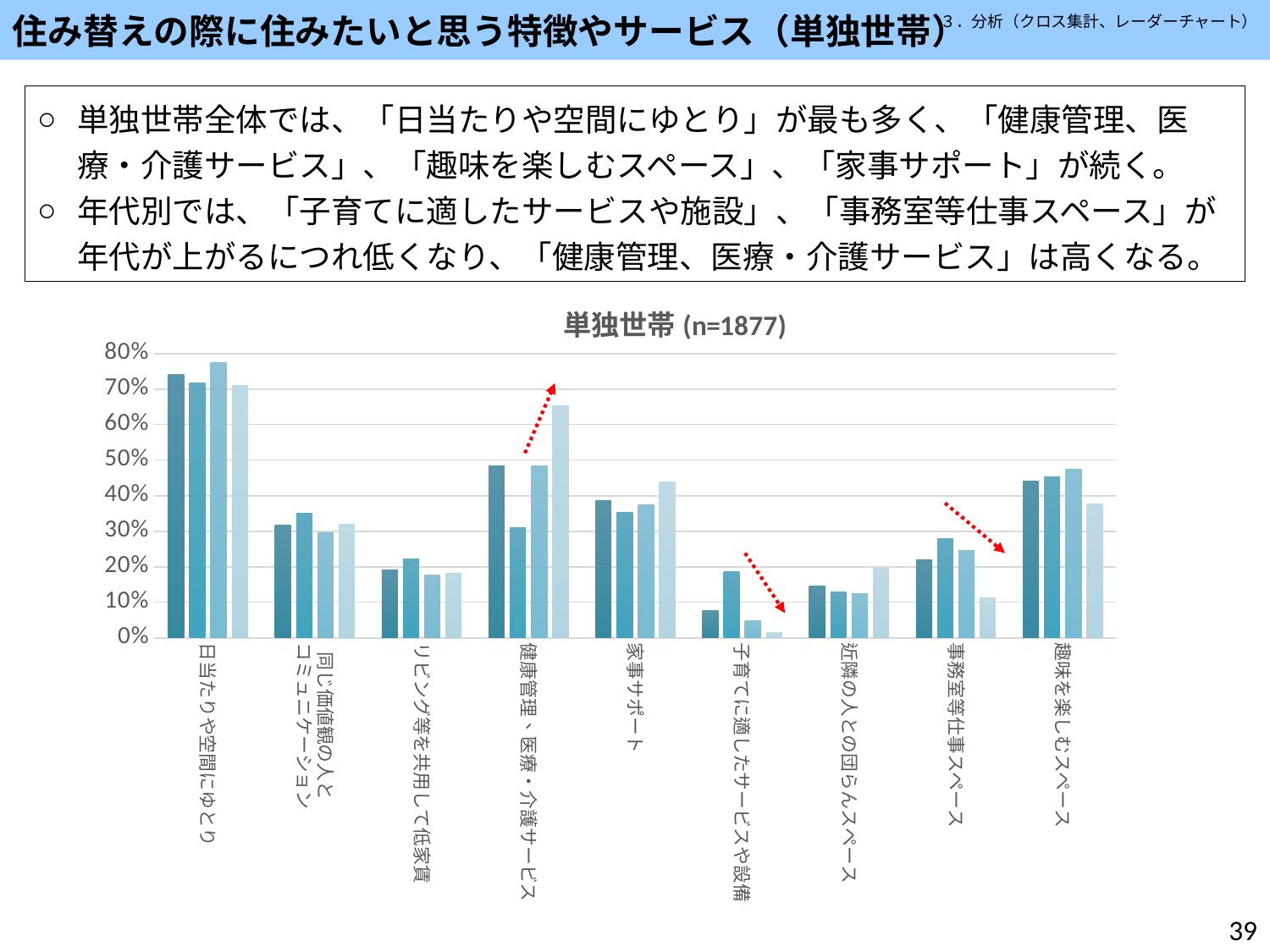

住み替えの際に住みたいと思う特徴やサービス（単独世帯）
３．分析（クロス集計、レーダーチャート）
単独世帯全体では、「日当たりや空間にゆとり」が最も多く、「健康管理、医療・介護サービス」、「趣味を楽しむスペース」、「家事サポート」が続く。
年代別では、「子育てに適したサービスや施設」、「事務室等仕事スペース」が年代が上がるにつれ低くなり、「健康管理、医療・介護サービス」は高くなる。

### Chart:

| Category | 単独世帯平均 | 20～39歳 | 40～59歳 | 60歳以上 |
|---|---|---|---|---|
| 日当たりや空間にゆとり | 0.7416089504528502 | 0.7162426614481409 | 0.7753201396973224 | 0.7100591715976331 |
| 同じ価値観の人と
コミュニケーション | 0.3169952051145445 | 0.350293542074364 | 0.2956926658905704 | 0.31952662721893493 |
| リビング等を共用して低家賃 | 0.19072988811933936 | 0.22309197651663404 | 0.1769499417927823 | 0.1814595660749507 |
| 健康管理、医療・介護サービス | 0.4826851358550879 | 0.3111545988258317 | 0.4842840512223516 | 0.6528599605522682 |
| 家事サポート | 0.3851891315929675 | 0.3522504892367906 | 0.37369033760186265 | 0.4378698224852071 |
| 子育てに適したサービスや設備 | 0.07671816728822589 | 0.18590998043052837 | 0.04889406286379511 | 0.013806706114398421 |
| 近隣の人との団らんスペース | 0.1449120937666489 | 0.12915851272015655 | 0.12456344586728754 | 0.1952662721893491 |
| 事務室等仕事スペース | 0.21949920085242408 | 0.27984344422700586 | 0.2467986030267753 | 0.11242603550295857 |
| 趣味を楽しむスペース | 0.4416622269579116 | 0.4520547945205479 | 0.4738067520372526 | 0.3767258382642998 |
39